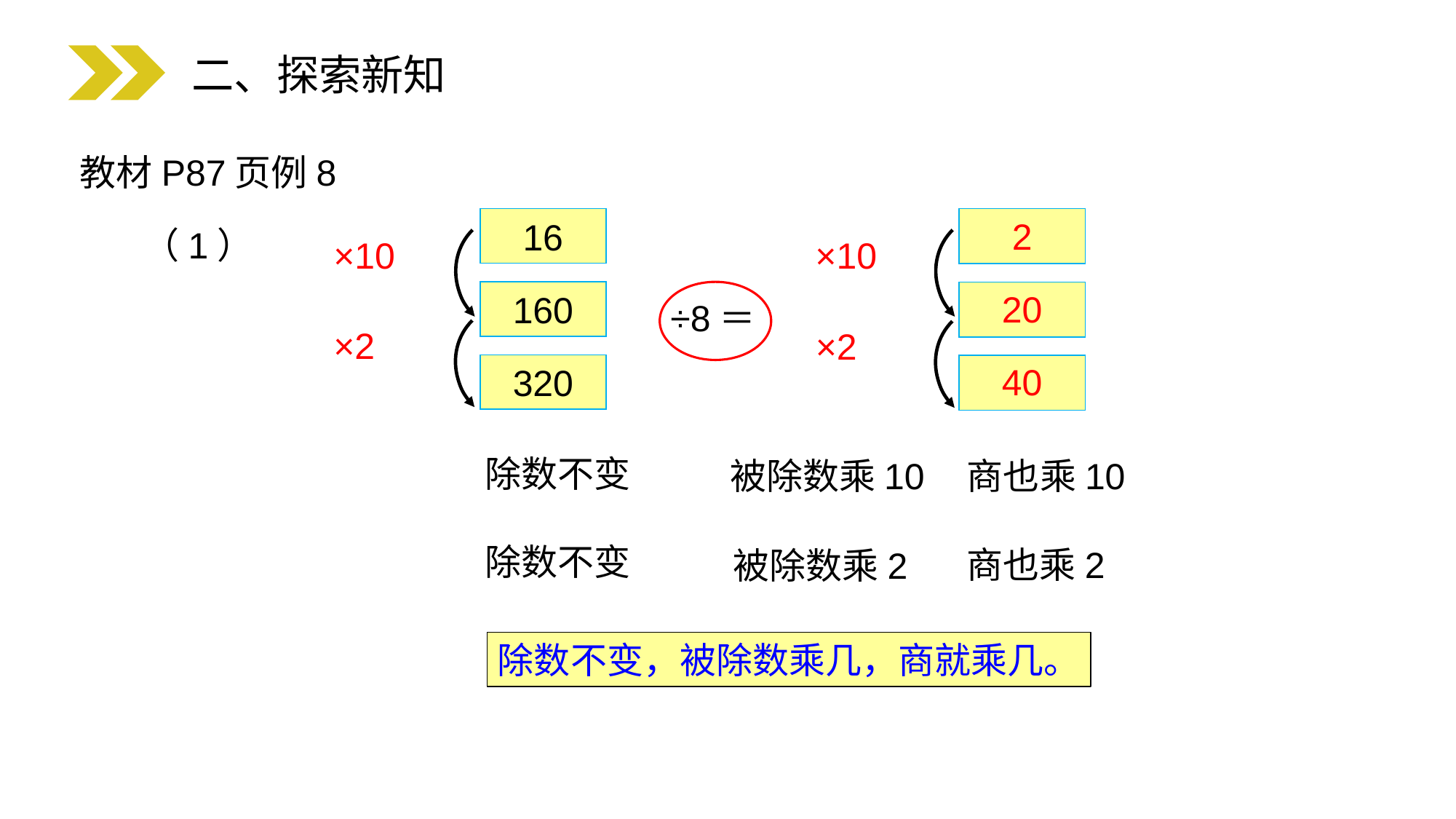

二、探索新知
教材P87页例8
2

16
160
320

（1）
×10
×10
20

÷8＝

×2
×2
40
除数不变
被除数乘10
商也乘10
除数不变
商也乘2
被除数乘2
除数不变，被除数乘几，商就乘几。